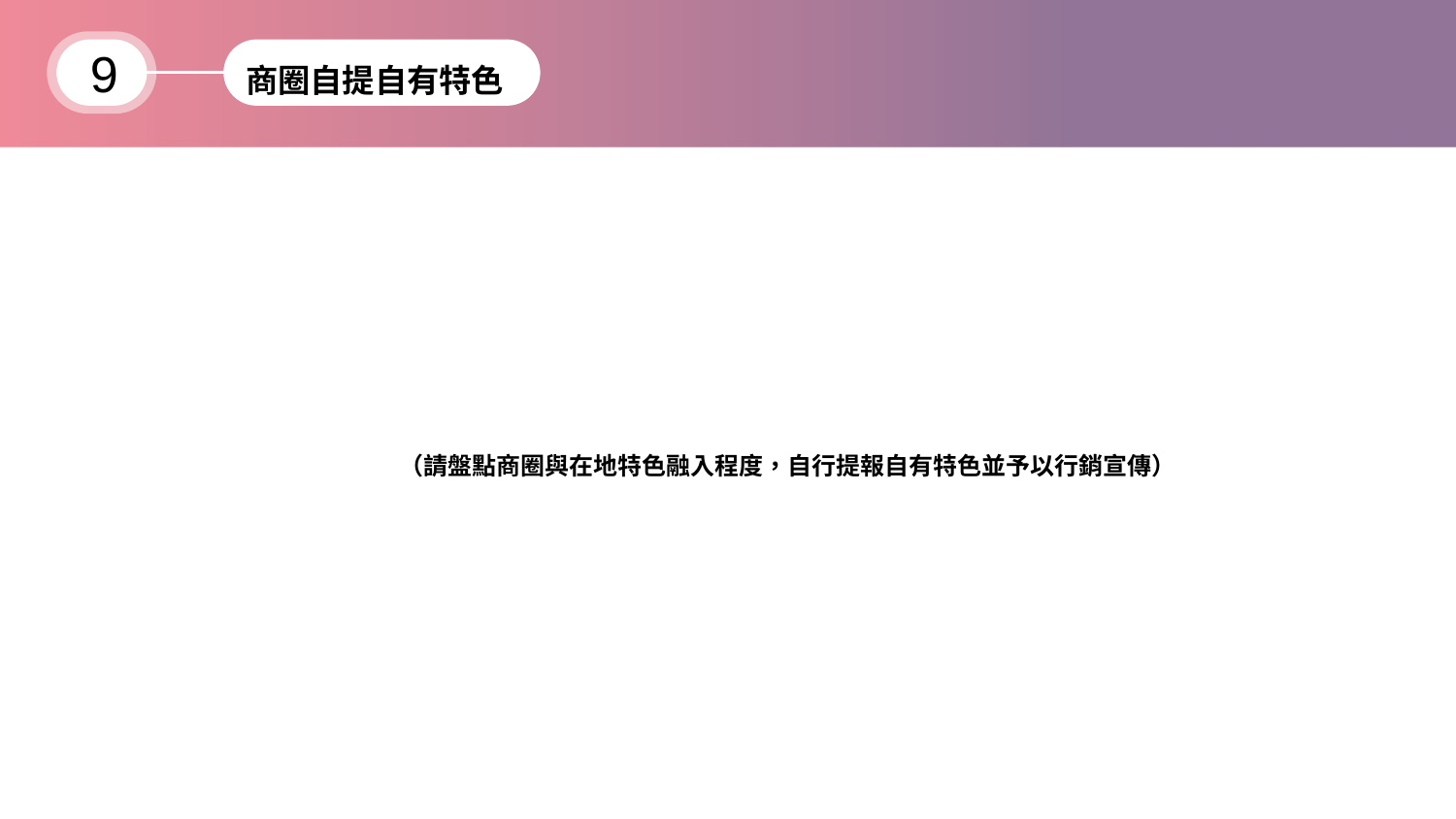

9
商圈自提自有特色

（請盤點商圈與在地特色融入程度，自行提報自有特色並予以行銷宣傳）